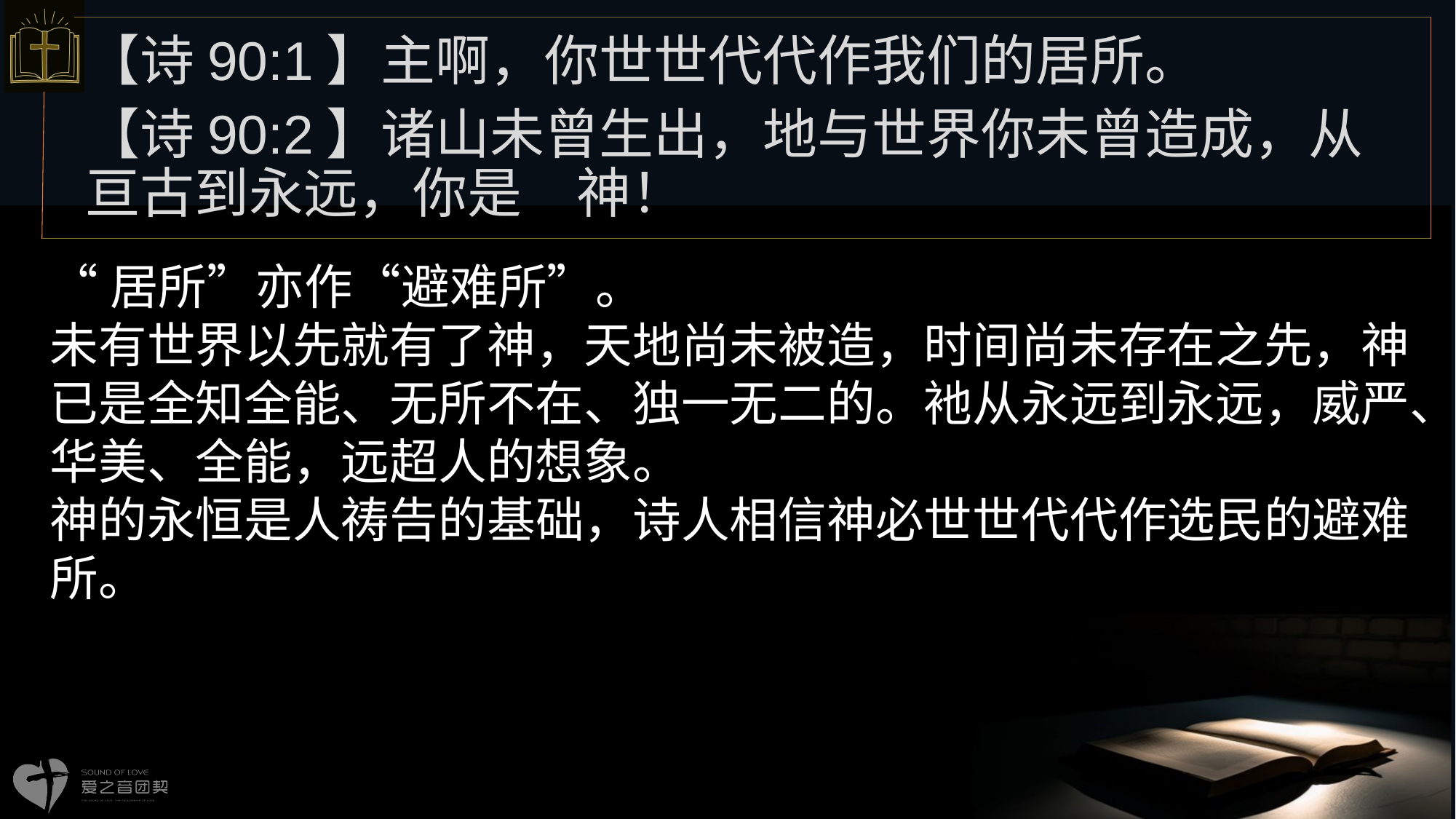

【诗90:1】主啊，你世世代代作我们的居所。
【诗90:2】诸山未曾生出，地与世界你未曾造成，从亘古到永远，你是　神！
# “居所”亦作“避难所”。 未有世界以先就有了神，天地尚未被造，时间尚未存在之先，神已是全知全能、无所不在、独一无二的。衪从永远到永远，威严、华美、全能，远超人的想象。 神的永恒是人祷告的基础，诗人相信神必世世代代作选民的避难所。